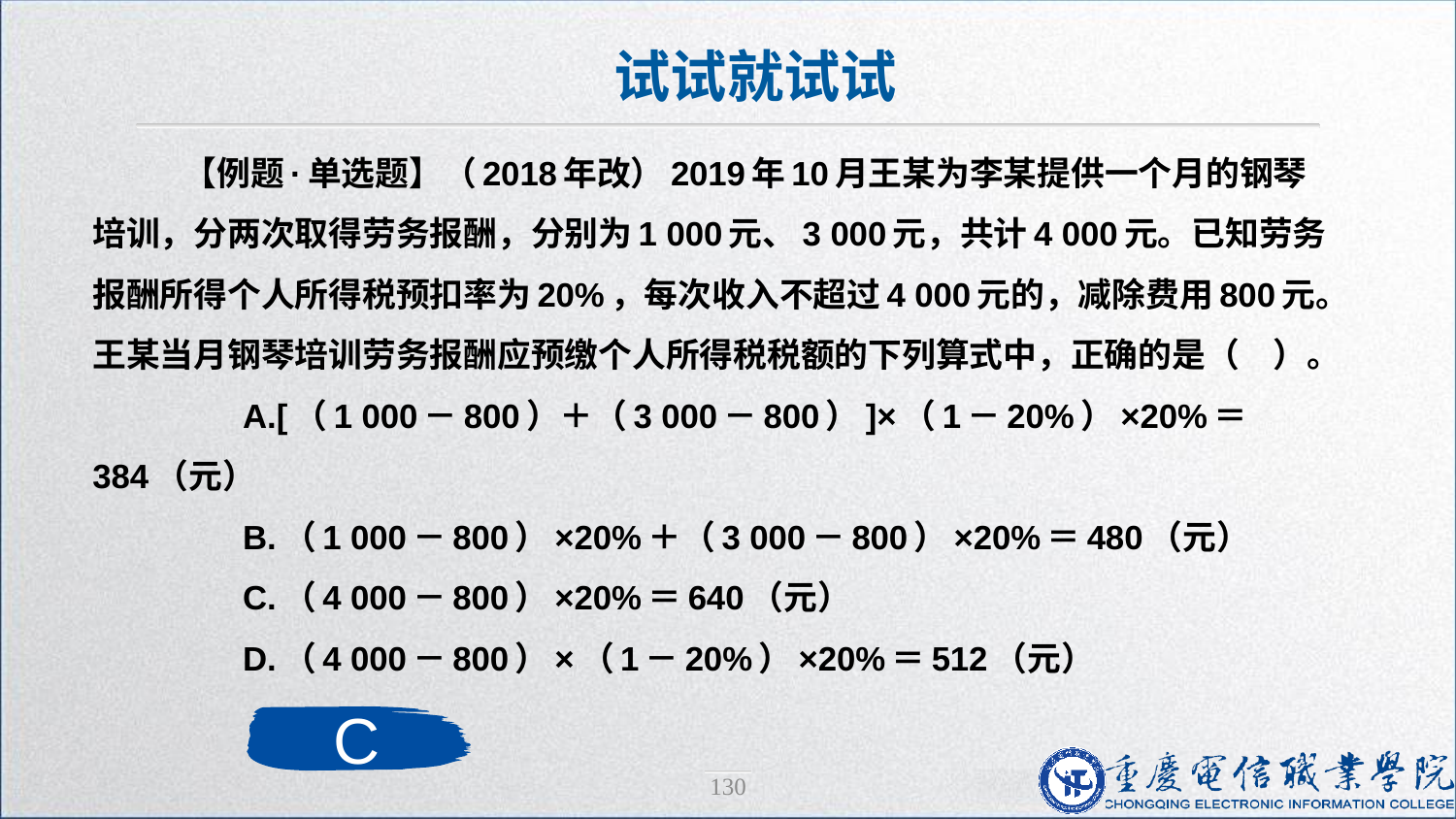

试试就试试
 【例题·单选题】（2018年改）2019年10月王某为李某提供一个月的钢琴培训，分两次取得劳务报酬，分别为1 000元、3 000元，共计4 000元。已知劳务报酬所得个人所得税预扣率为20%，每次收入不超过4 000元的，减除费用800元。王某当月钢琴培训劳务报酬应预缴个人所得税税额的下列算式中，正确的是（　）。
　　A.[（1 000－800）＋（3 000－800）]×（1－20%）×20%＝384（元）
　　B.（1 000－800）×20%＋（3 000－800）×20%＝480（元）
　　C.（4 000－800）×20%＝640（元）
　　D.（4 000－800）×（1－20%）×20%＝512（元）

C
130